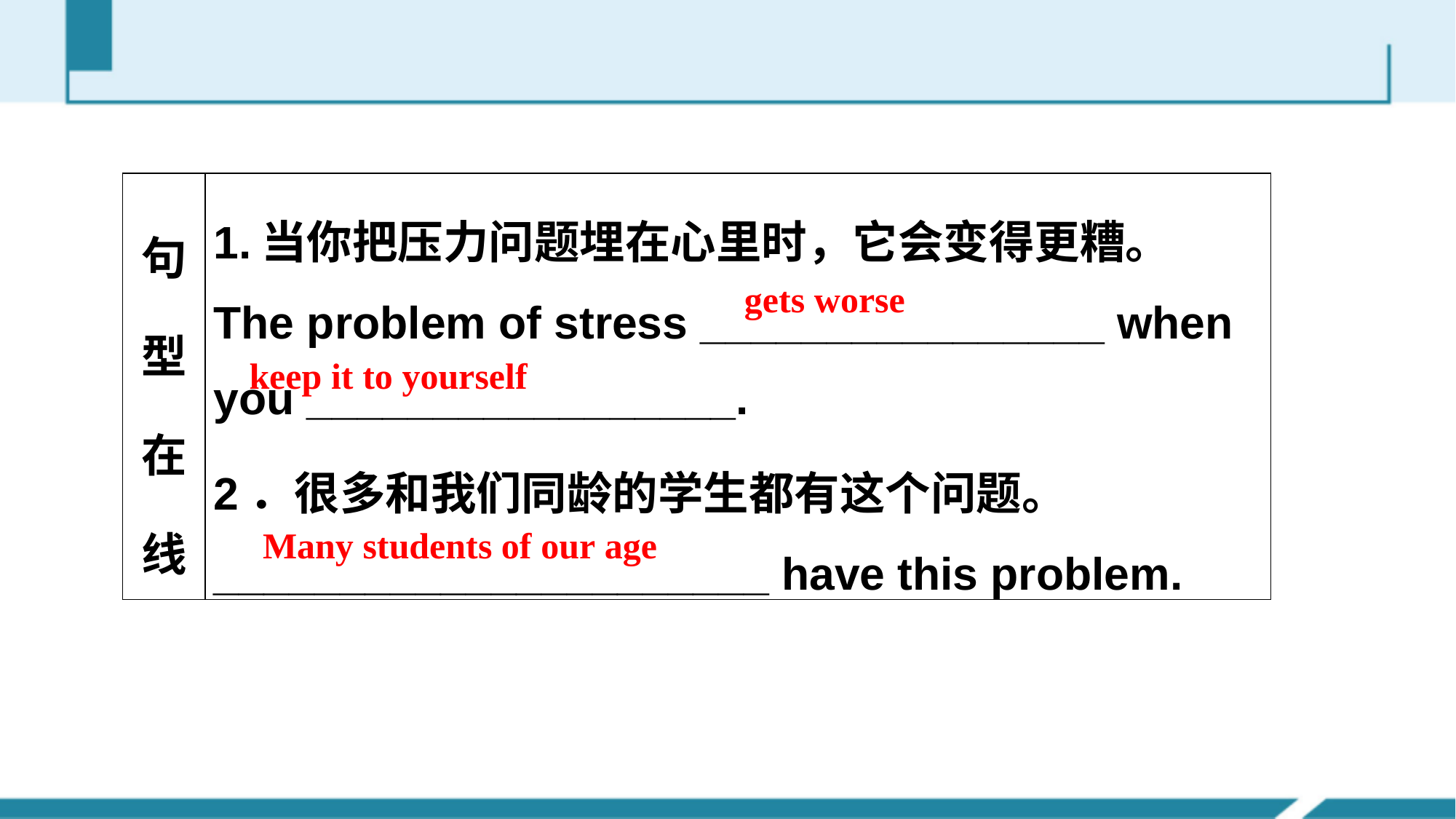

| 句型在线 | 1.当你把压力问题埋在心里时，它会变得更糟。 The problem of stress \_\_\_\_\_\_\_\_\_\_\_\_\_\_\_\_ when you \_\_\_\_\_\_\_\_\_\_\_\_\_\_\_\_\_. 2．很多和我们同龄的学生都有这个问题。 \_\_\_\_\_\_\_\_\_\_\_\_\_\_\_\_\_\_\_\_\_\_ have this problem. |
| --- | --- |
gets worse
keep it to yourself
Many students of our age